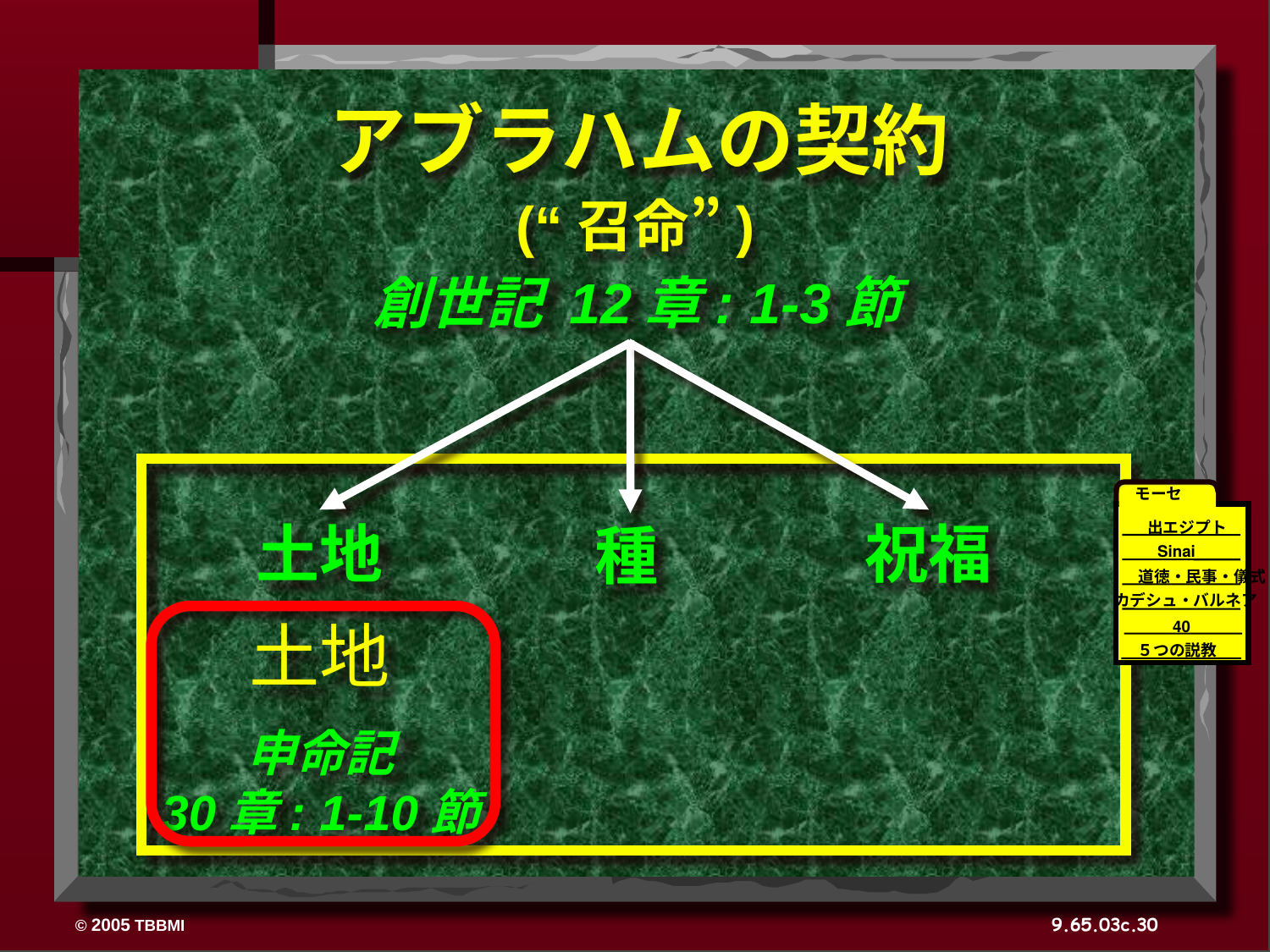

アブラハムの契約
(“召命”)
創世記 12章: 1-3節

モーセ

出エジプト

Sinai

道徳・民事・儀式

カデシュ・バルネア
40

40

５つの説教

祝福
土地
種
土地

申命記
30章: 1-10節
30